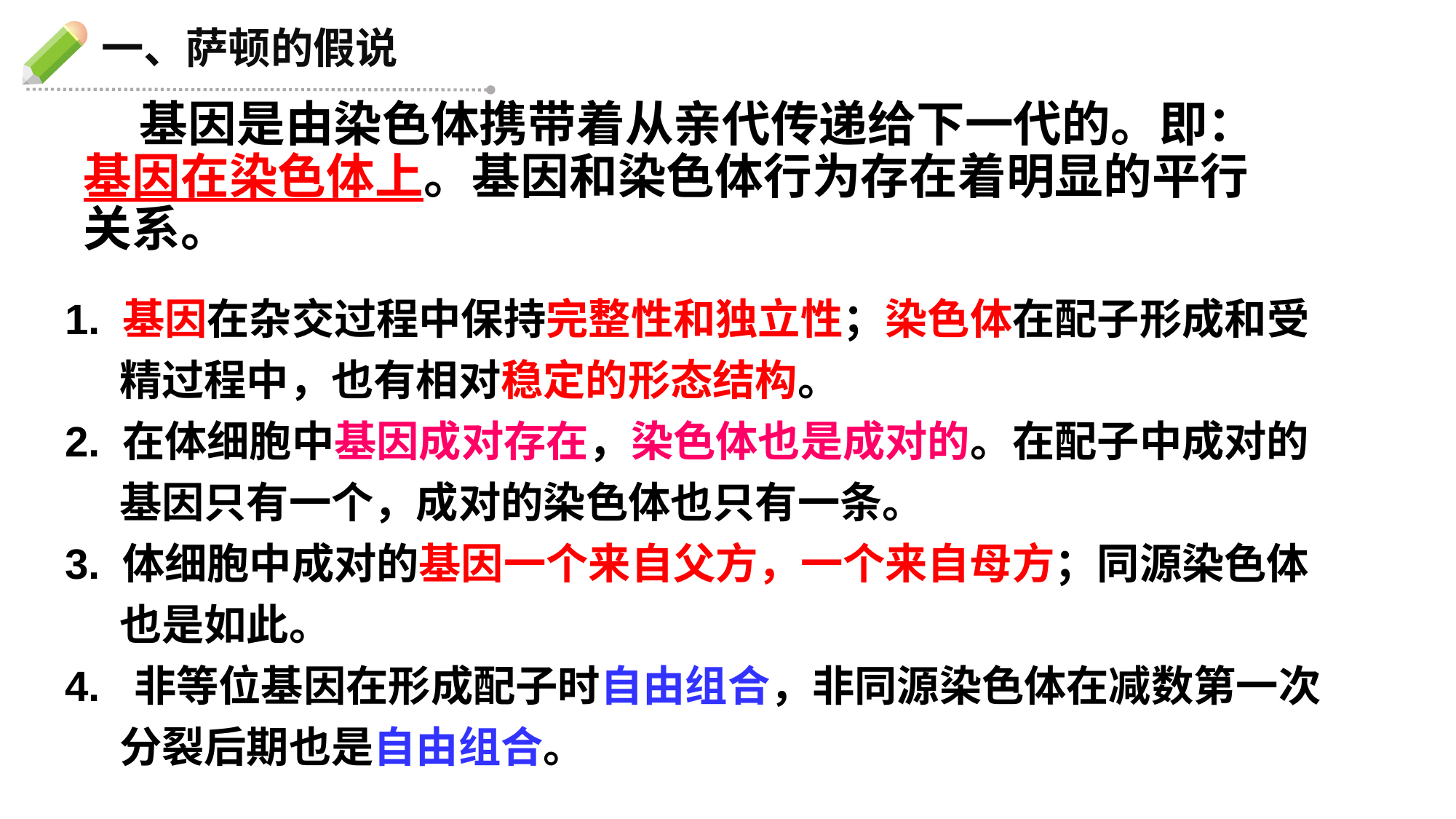

一、萨顿的假说

    基因是由染色体携带着从亲代传递给下一代的。即：基因在染色体上。基因和染色体行为存在着明显的平行关系。
1. 基因在杂交过程中保持完整性和独立性；染色体在配子形成和受精过程中，也有相对稳定的形态结构。
2. 在体细胞中基因成对存在，染色体也是成对的。在配子中成对的基因只有一个，成对的染色体也只有一条。
3. 体细胞中成对的基因一个来自父方，一个来自母方；同源染色体也是如此。
4.  非等位基因在形成配子时自由组合，非同源染色体在减数第一次分裂后期也是自由组合。